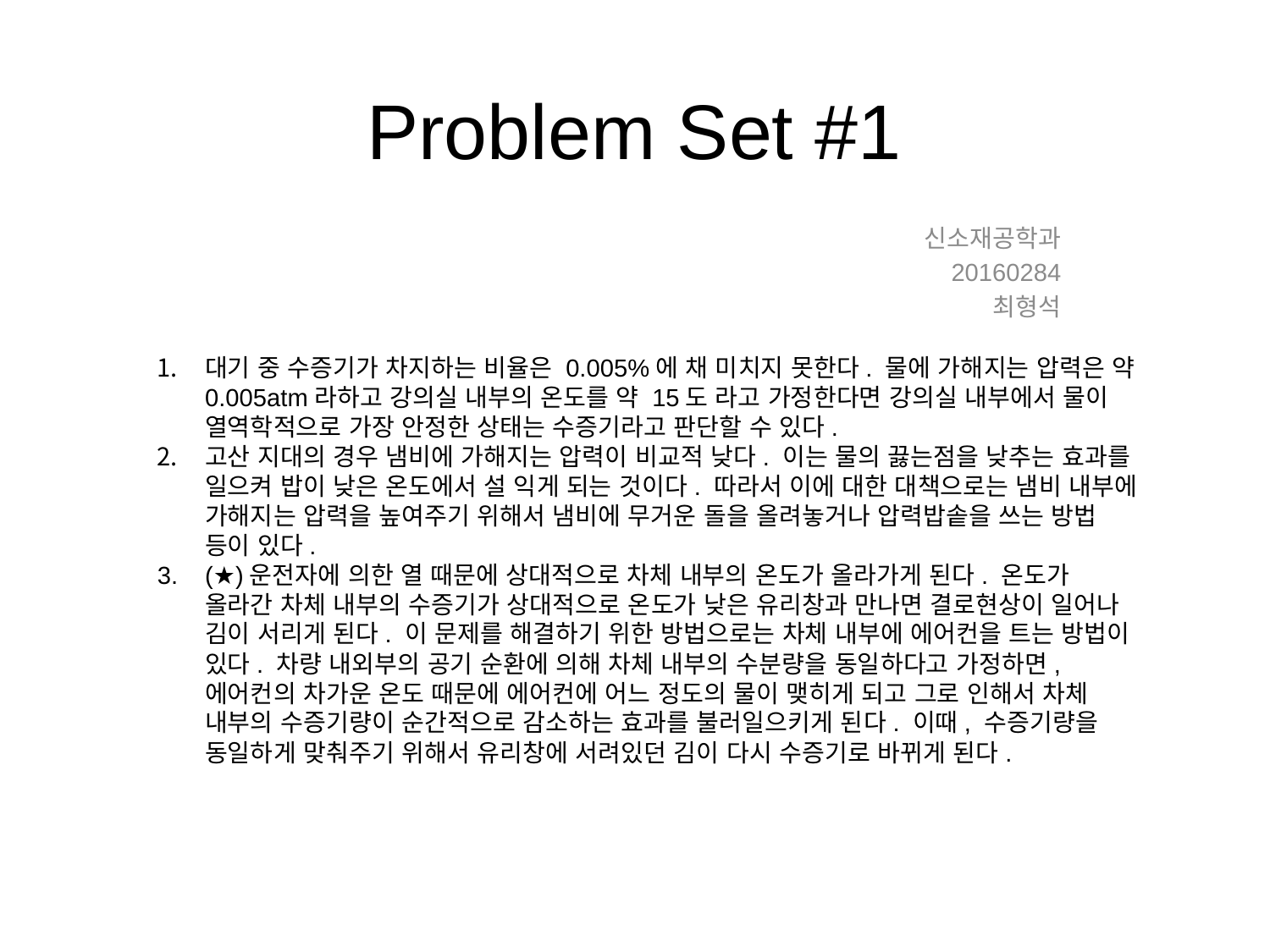

# Problem Set #1
신소재공학과
20160284
최형석
대기 중 수증기가 차지하는 비율은 0.005%에 채 미치지 못한다. 물에 가해지는 압력은 약 0.005atm라하고 강의실 내부의 온도를 약 15도 라고 가정한다면 강의실 내부에서 물이 열역학적으로 가장 안정한 상태는 수증기라고 판단할 수 있다.
고산 지대의 경우 냄비에 가해지는 압력이 비교적 낮다. 이는 물의 끓는점을 낮추는 효과를 일으켜 밥이 낮은 온도에서 설 익게 되는 것이다. 따라서 이에 대한 대책으로는 냄비 내부에 가해지는 압력을 높여주기 위해서 냄비에 무거운 돌을 올려놓거나 압력밥솥을 쓰는 방법 등이 있다.
(★)운전자에 의한 열 때문에 상대적으로 차체 내부의 온도가 올라가게 된다. 온도가 올라간 차체 내부의 수증기가 상대적으로 온도가 낮은 유리창과 만나면 결로현상이 일어나 김이 서리게 된다. 이 문제를 해결하기 위한 방법으로는 차체 내부에 에어컨을 트는 방법이 있다. 차량 내외부의 공기 순환에 의해 차체 내부의 수분량을 동일하다고 가정하면, 에어컨의 차가운 온도 때문에 에어컨에 어느 정도의 물이 맺히게 되고 그로 인해서 차체 내부의 수증기량이 순간적으로 감소하는 효과를 불러일으키게 된다. 이때, 수증기량을 동일하게 맞춰주기 위해서 유리창에 서려있던 김이 다시 수증기로 바뀌게 된다.